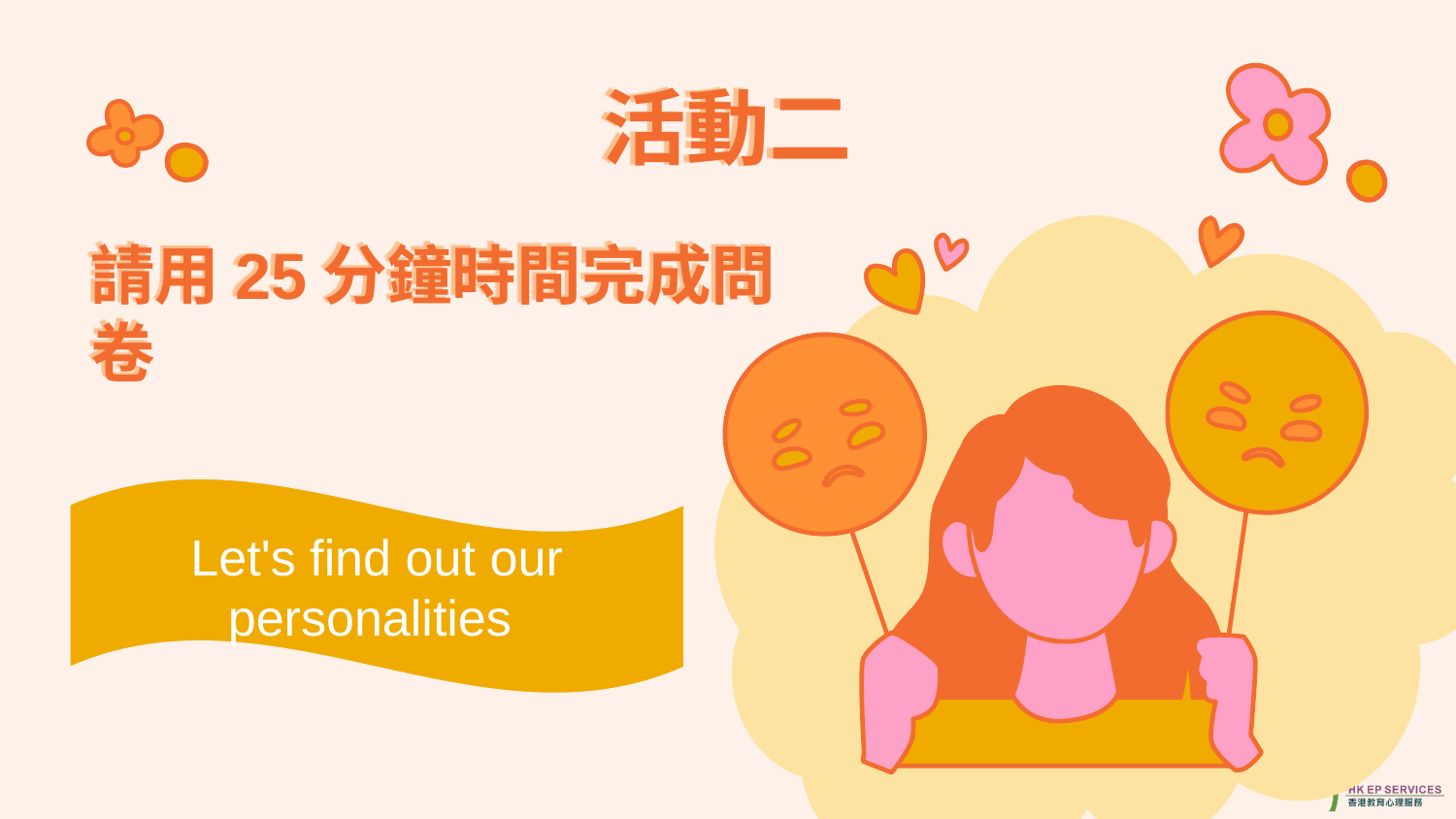

# 活動二

請用25分鐘時間完成問卷

Let's find out our personalities